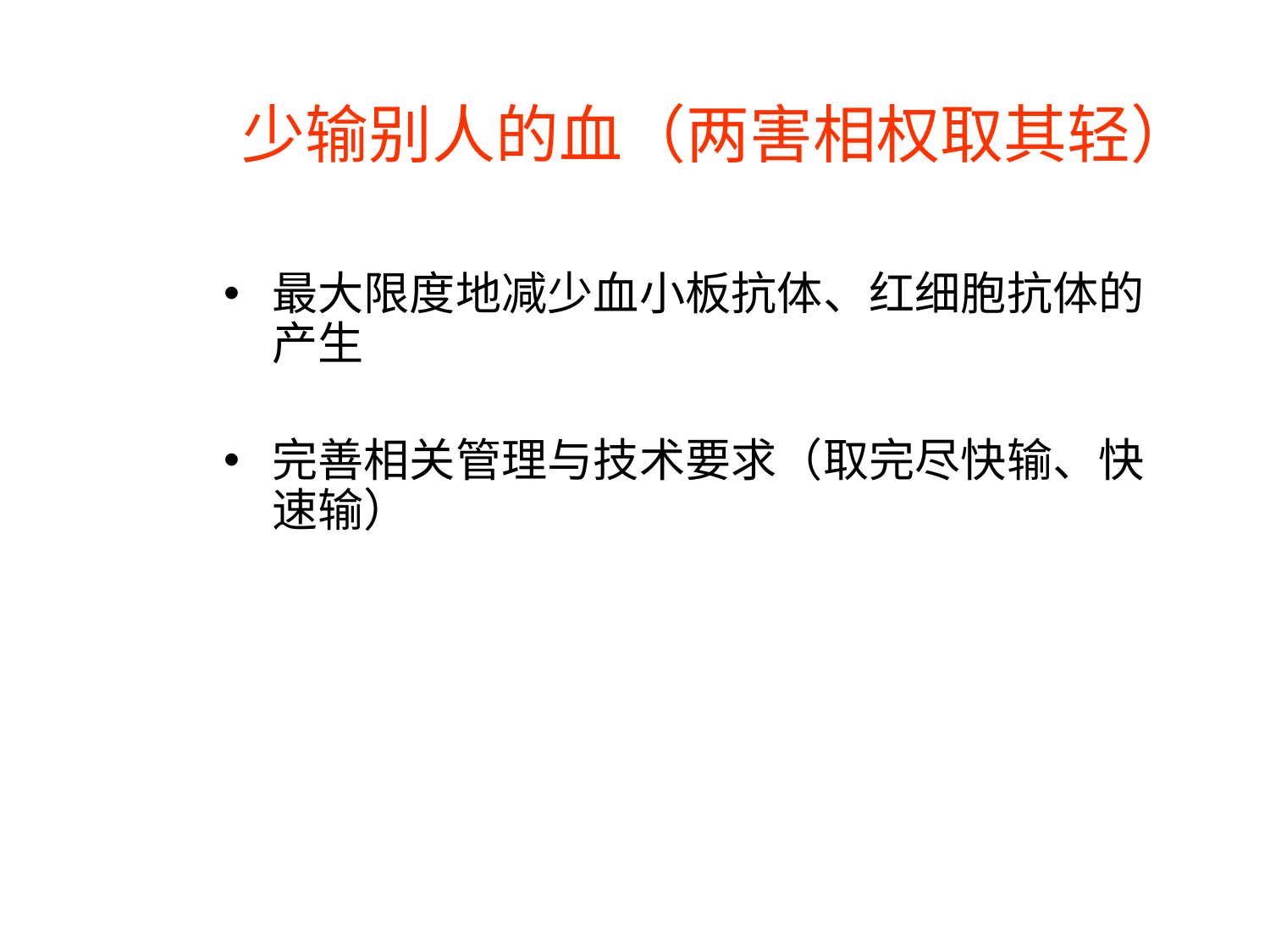

# 少输别人的血（两害相权取其轻）
最大限度地减少血小板抗体、红细胞抗体的产生

完善相关管理与技术要求（取完尽快输、快速输）